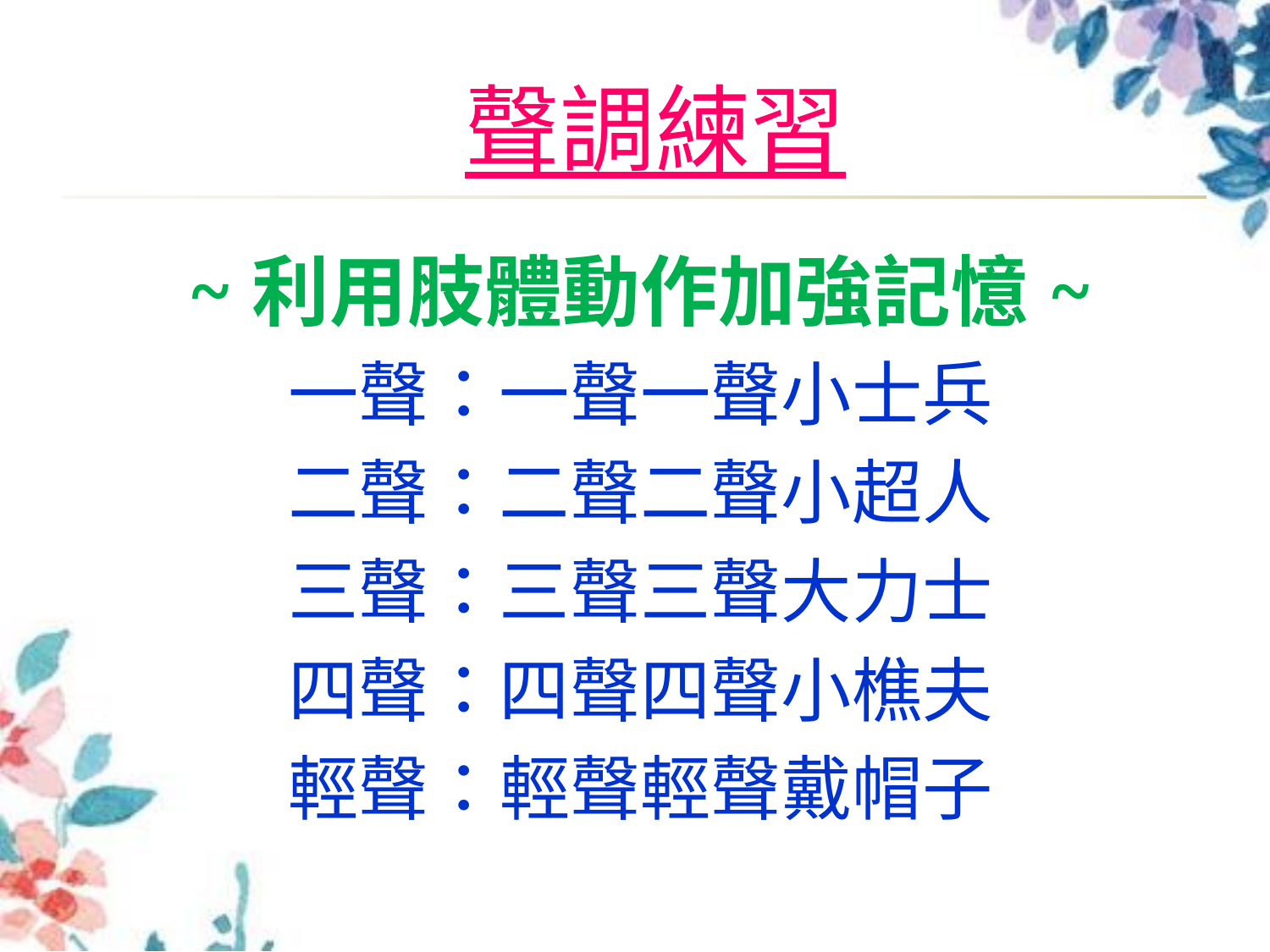

# 聲調練習
~利用肢體動作加強記憶~
一聲：一聲一聲小士兵
二聲：二聲二聲小超人
三聲：三聲三聲大力士
四聲：四聲四聲小樵夫
輕聲：輕聲輕聲戴帽子